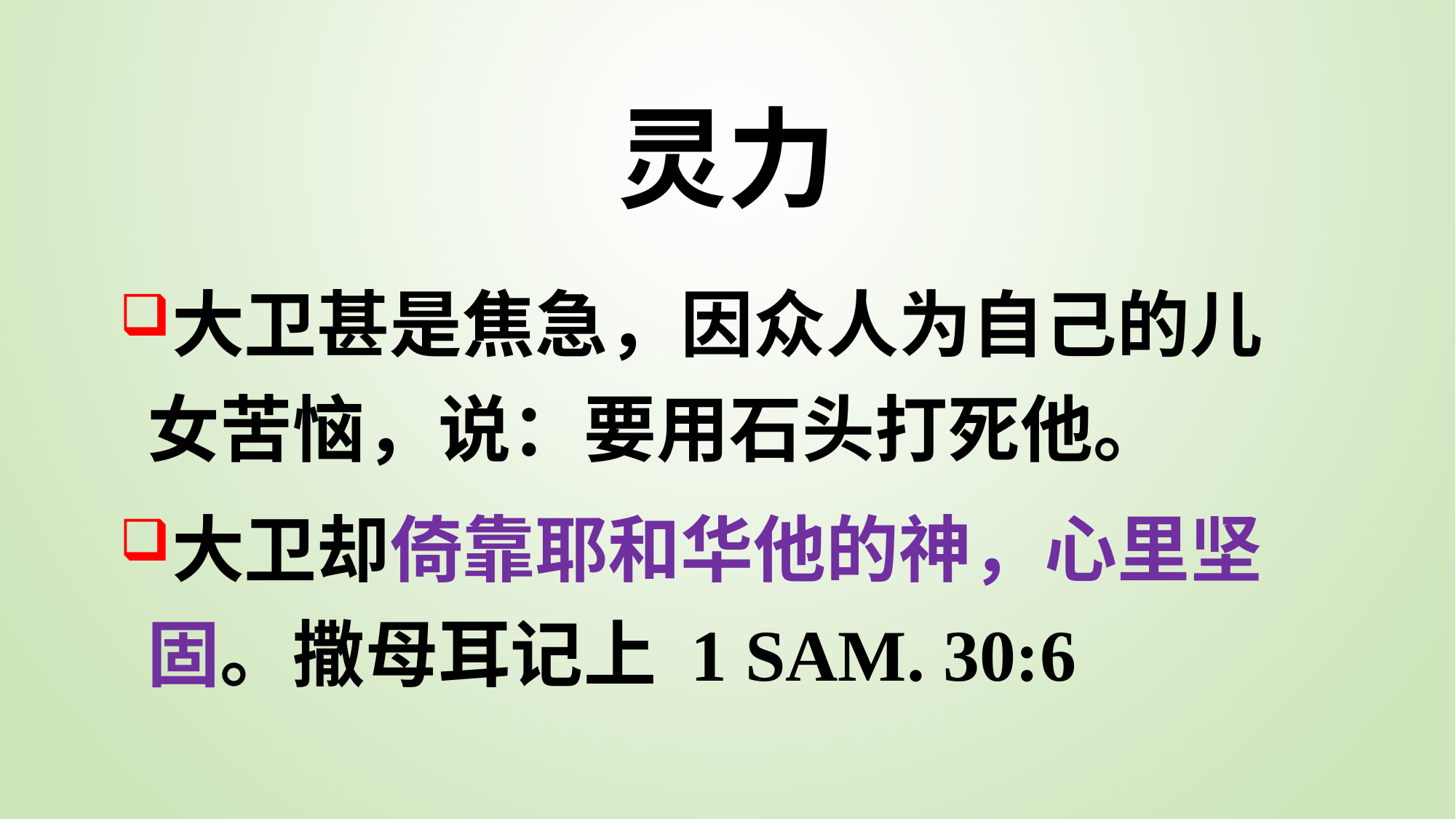

# 灵力
大卫甚是焦急，因众人为自己的儿女苦恼，说：要用石头打死他。
大卫却倚靠耶和华他的神，心里坚固。撒母耳记上 1 Sam. 30:6